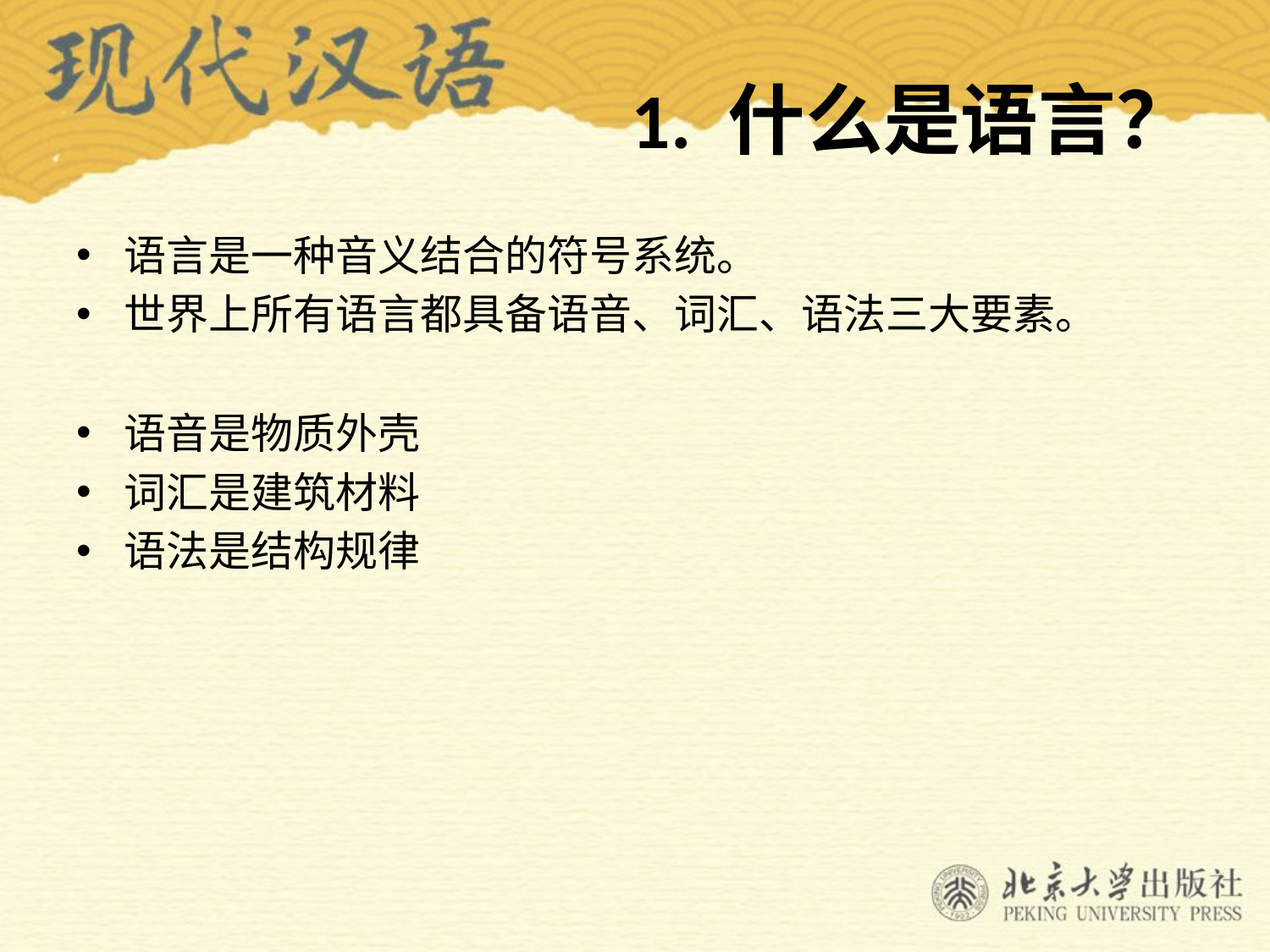

# 1. 什么是语言？
语言是一种音义结合的符号系统。
世界上所有语言都具备语音、词汇、语法三大要素。

语音是物质外壳
词汇是建筑材料
语法是结构规律